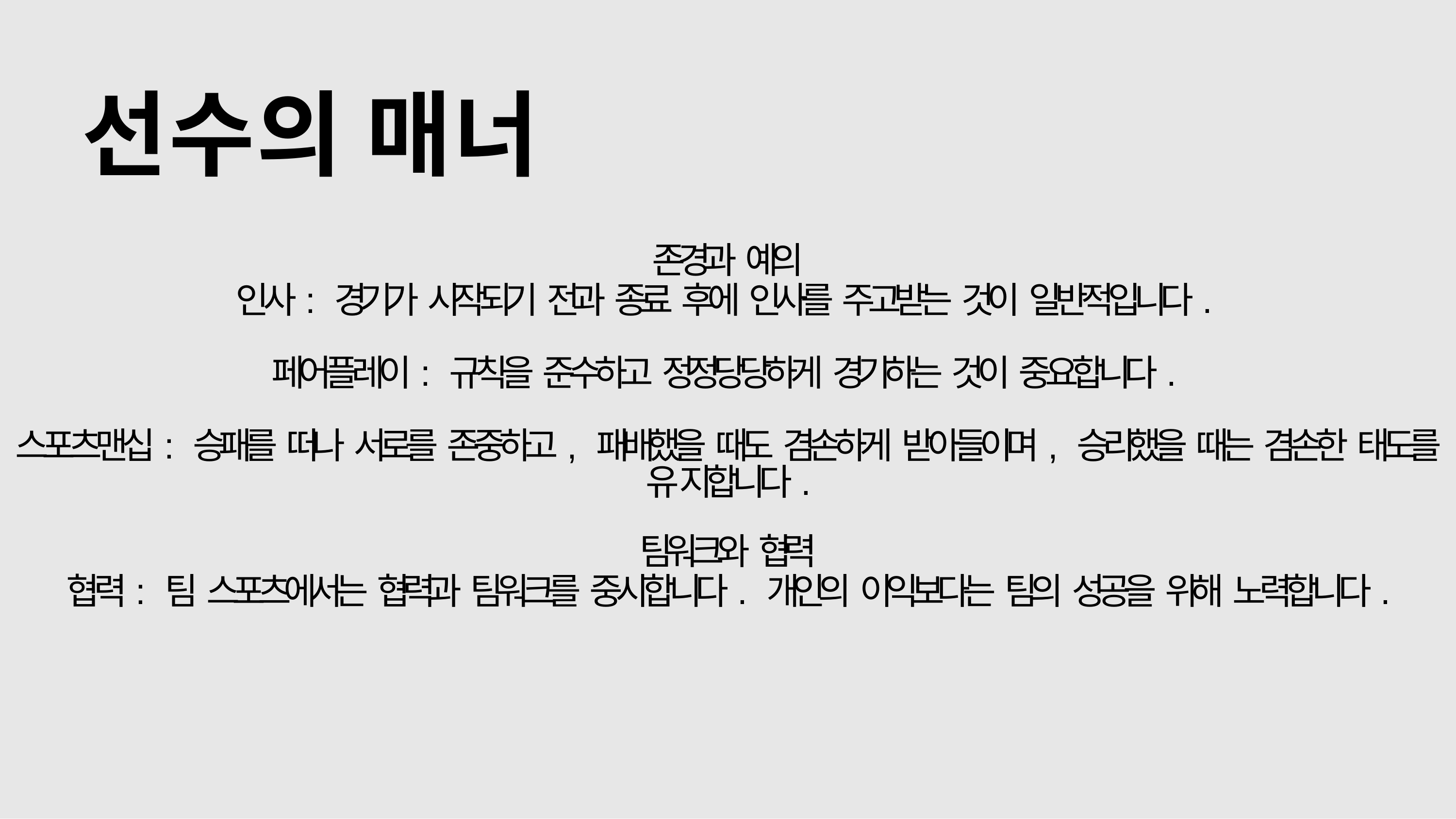

# 선수의 매너
존경과 예의
인사: 경기가 시작되기 전과 종료 후에 인사를 주고받는 것이 일반적입니다.
페어플레이: 규칙을 준수하고 정정당당하게 경기하는 것이 중요합니다.
스포츠맨십: 승패를 떠나 서로를 존중하고, 패배했을 때도 겸손하게 받아들이며, 승리했을 때는 겸손한 태도를 유 지합니다.
팀워크와 협력
협력: 팀 스포츠에서는 협력과 팀워크를 중시합니다. 개인의 이익보다는 팀의 성공을 위해 노력합니다.